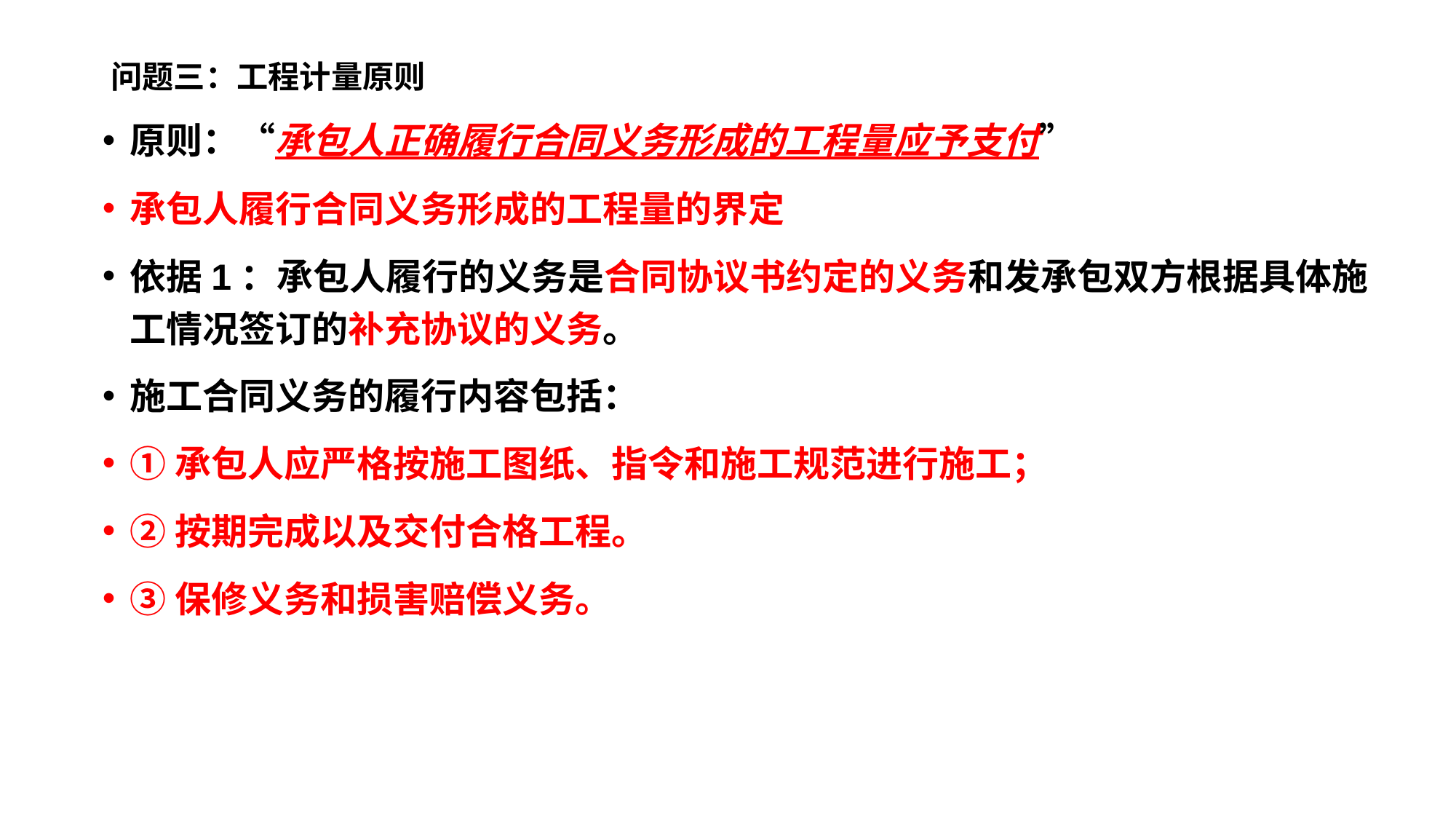

# 问题三：工程计量原则
原则：“承包人正确履行合同义务形成的工程量应予支付”
承包人履行合同义务形成的工程量的界定
依据1：承包人履行的义务是合同协议书约定的义务和发承包双方根据具体施工情况签订的补充协议的义务。
施工合同义务的履行内容包括：
①承包人应严格按施工图纸、指令和施工规范进行施工；
②按期完成以及交付合格工程。
③保修义务和损害赔偿义务。